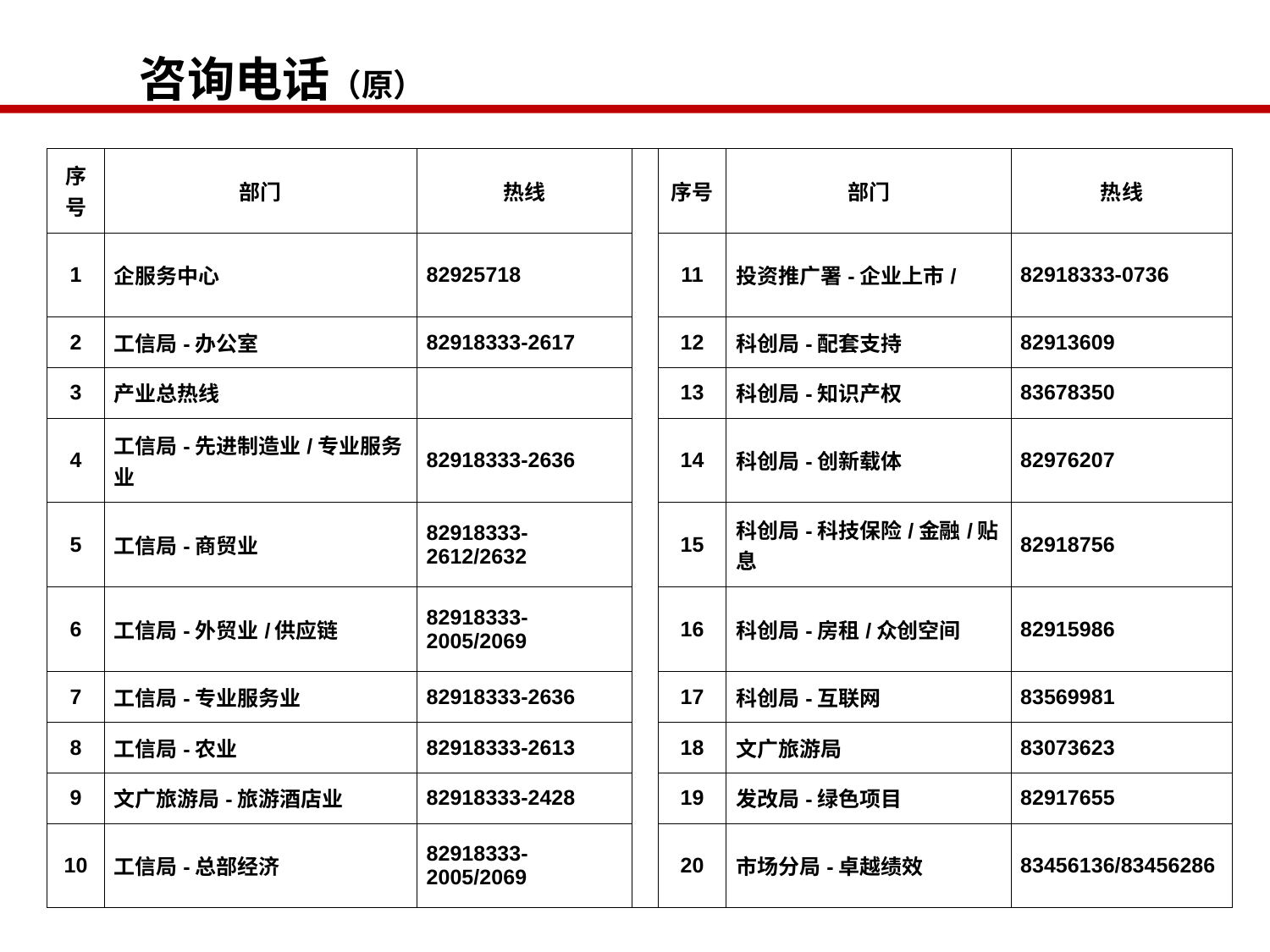

咨询电话（原）

| 序号 | 部门 | 热线 |  | 序号 | 部门 | 热线 |
| --- | --- | --- | --- | --- | --- | --- |
| 1 | 企服务中心 | 82925718 |  | 11 | 投资推广署-企业上市/ | 82918333-0736 |
| 2 | 工信局-办公室 | 82918333-2617 |  | 12 | 科创局-配套支持 | 82913609 |
| 3 | 产业总热线 |  |  | 13 | 科创局-知识产权 | 83678350 |
| 4 | 工信局-先进制造业/专业服务业 | 82918333-2636 |  | 14 | 科创局-创新载体 | 82976207 |
| 5 | 工信局-商贸业 | 82918333-2612/2632 |  | 15 | 科创局-科技保险/金融/贴息 | 82918756 |
| 6 | 工信局-外贸业/供应链 | 82918333-2005/2069 |  | 16 | 科创局-房租/众创空间 | 82915986 |
| 7 | 工信局-专业服务业 | 82918333-2636 |  | 17 | 科创局-互联网 | 83569981 |
| 8 | 工信局-农业 | 82918333-2613 |  | 18 | 文广旅游局 | 83073623 |
| 9 | 文广旅游局-旅游酒店业 | 82918333-2428 |  | 19 | 发改局-绿色项目 | 82917655 |
| 10 | 工信局-总部经济 | 82918333-2005/2069 |  | 20 | 市场分局-卓越绩效 | 83456136/83456286 |